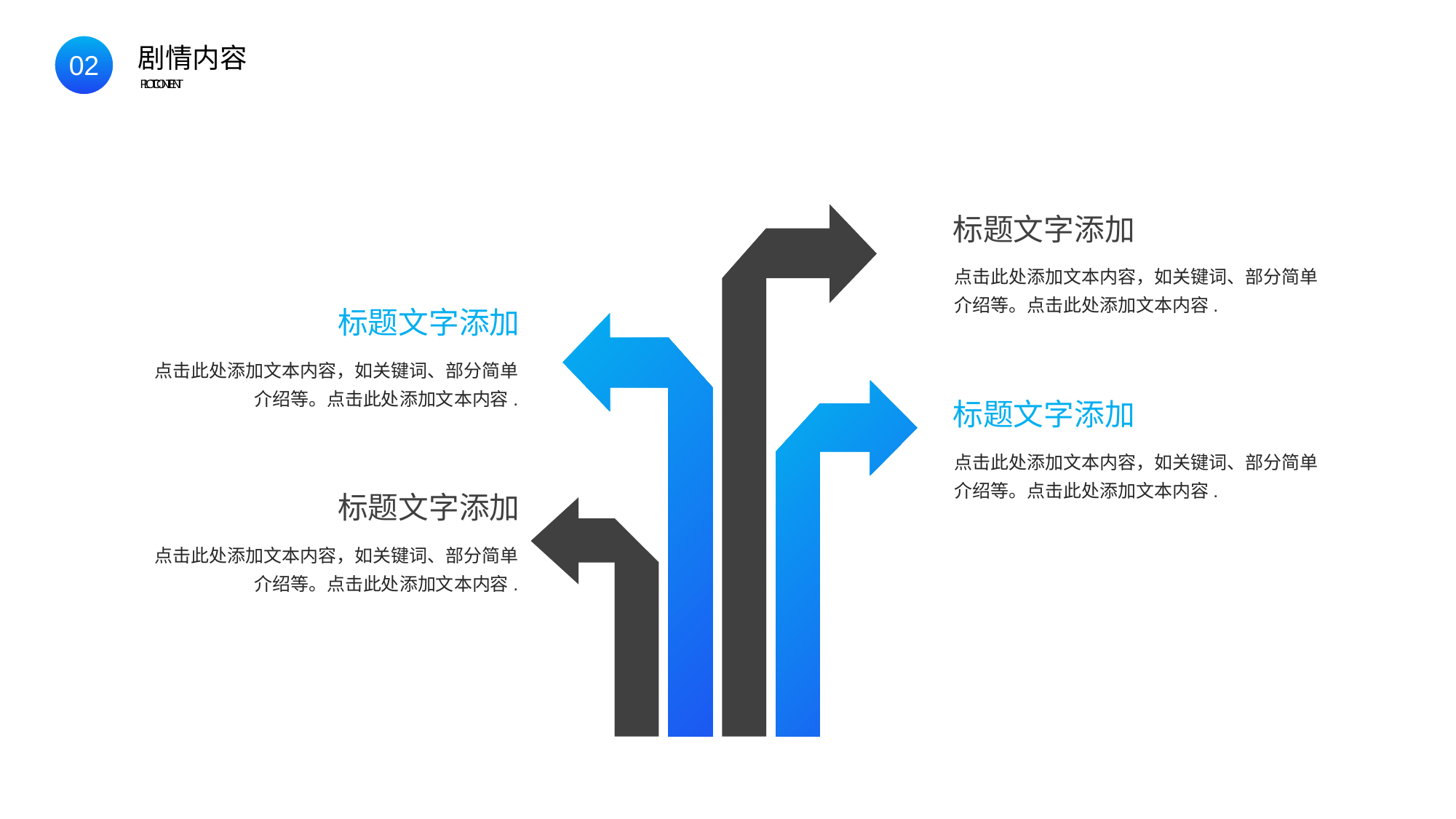

BY YUSHEN

02
剧情内容
PLOT CONTENT

标题文字添加
点击此处添加文本内容，如关键词、部分简单介绍等。点击此处添加文本内容.
标题文字添加
点击此处添加文本内容，如关键词、部分简单介绍等。点击此处添加文本内容.

标题文字添加
点击此处添加文本内容，如关键词、部分简单介绍等。点击此处添加文本内容.
标题文字添加
点击此处添加文本内容，如关键词、部分简单介绍等。点击此处添加文本内容.